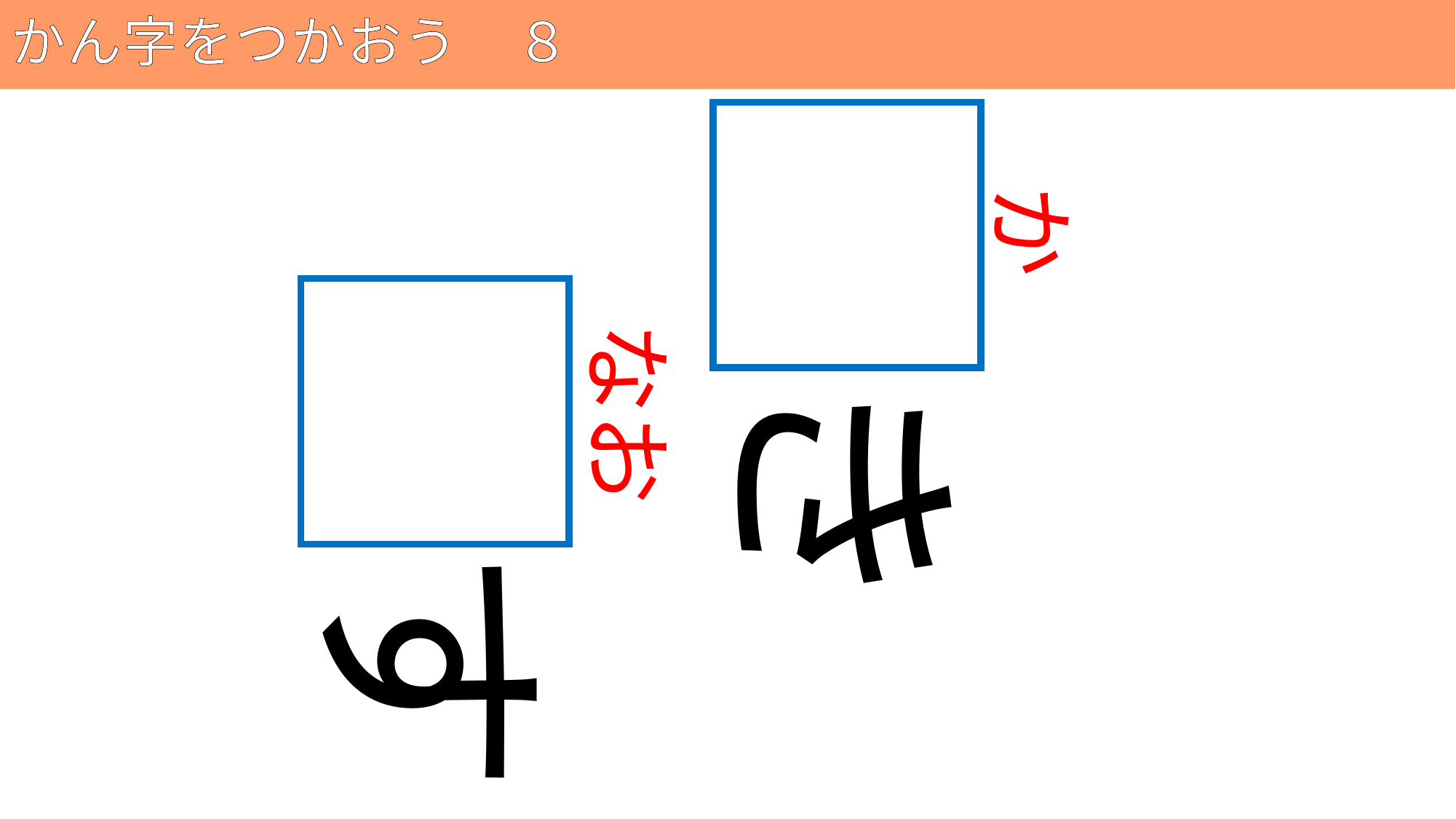

# かん字をつかおう　８
139

書き
か
直す

なお